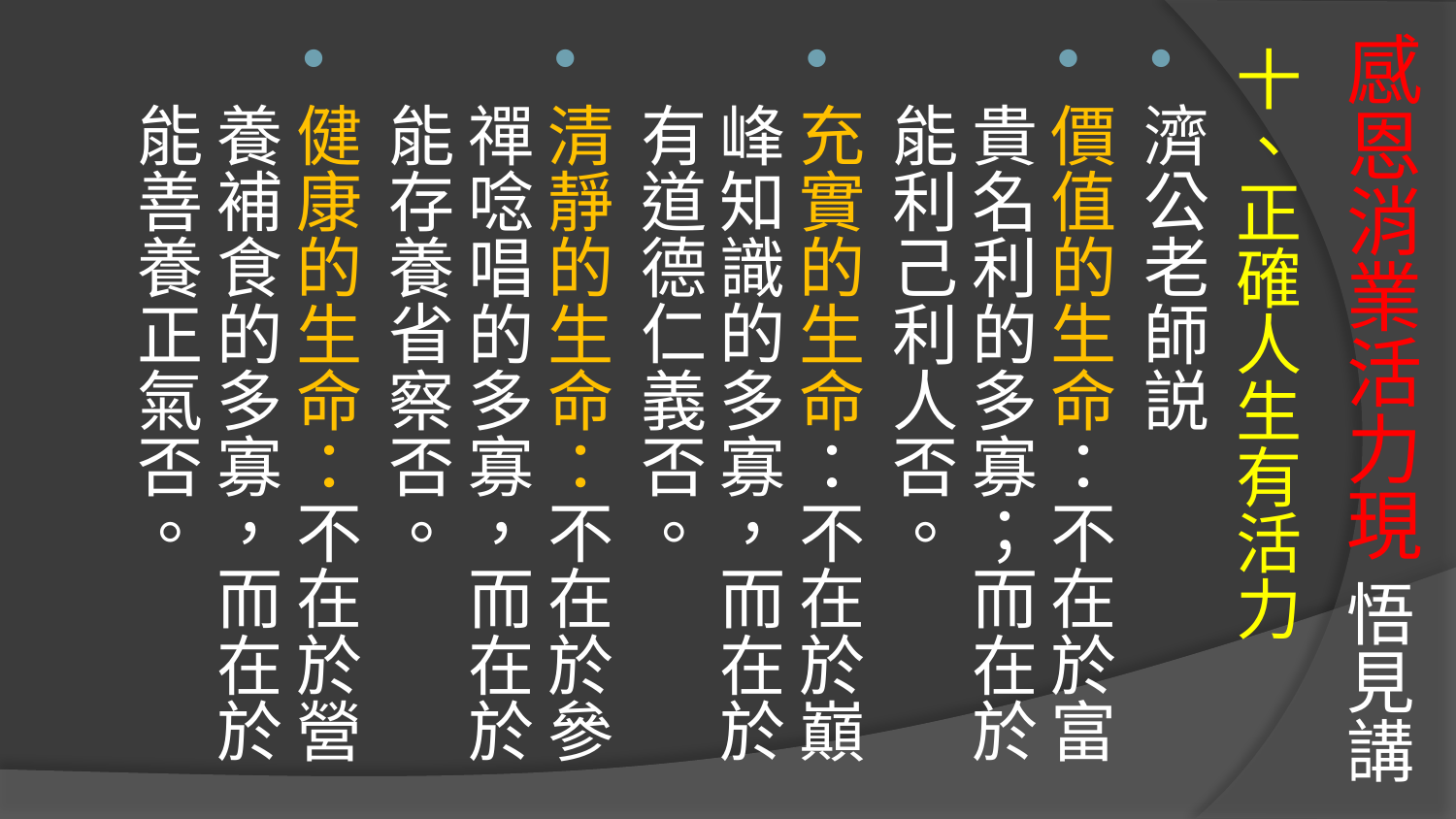

# 感恩消業活力現 悟見講
十、正確人生有活力
濟公老師説
價值的生命：不在於富貴名利的多寡；而在於能利己利人否。
充實的生命：不在於巔峰知識的多寡，而在於有道德仁義否。
清靜的生命：不在於參禪唸唱的多寡，而在於能存養省察否。
健康的生命：不在於營養補食的多寡，而在於能善養正氣否。